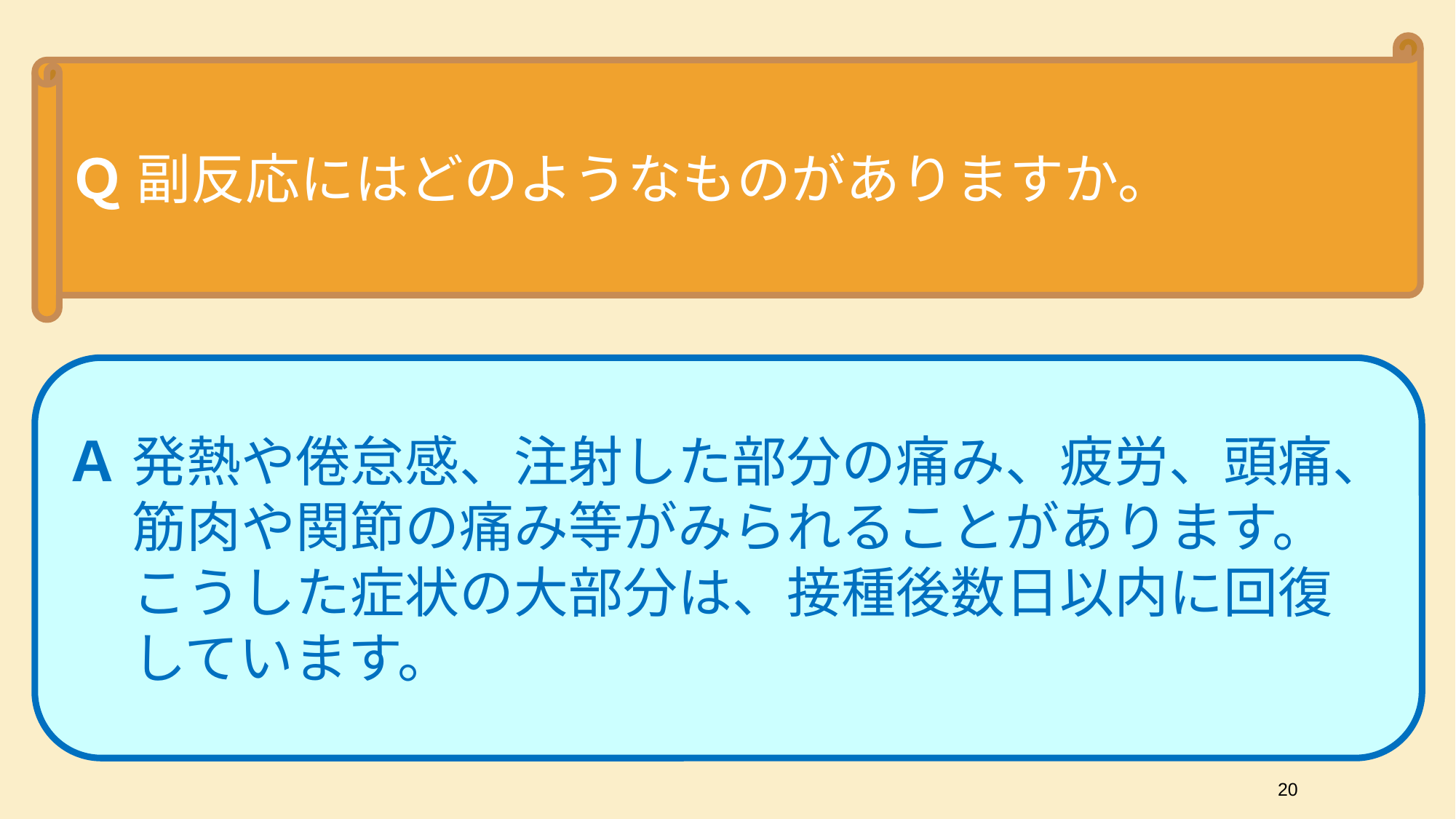

Ｑ 副反応にはどのようなものがありますか。
Ａ 発熱や倦怠感、注射した部分の痛み、疲労、頭痛、
　 筋肉や関節の痛み等がみられることがあります。
　 こうした症状の大部分は、接種後数日以内に回復
　 しています。
20